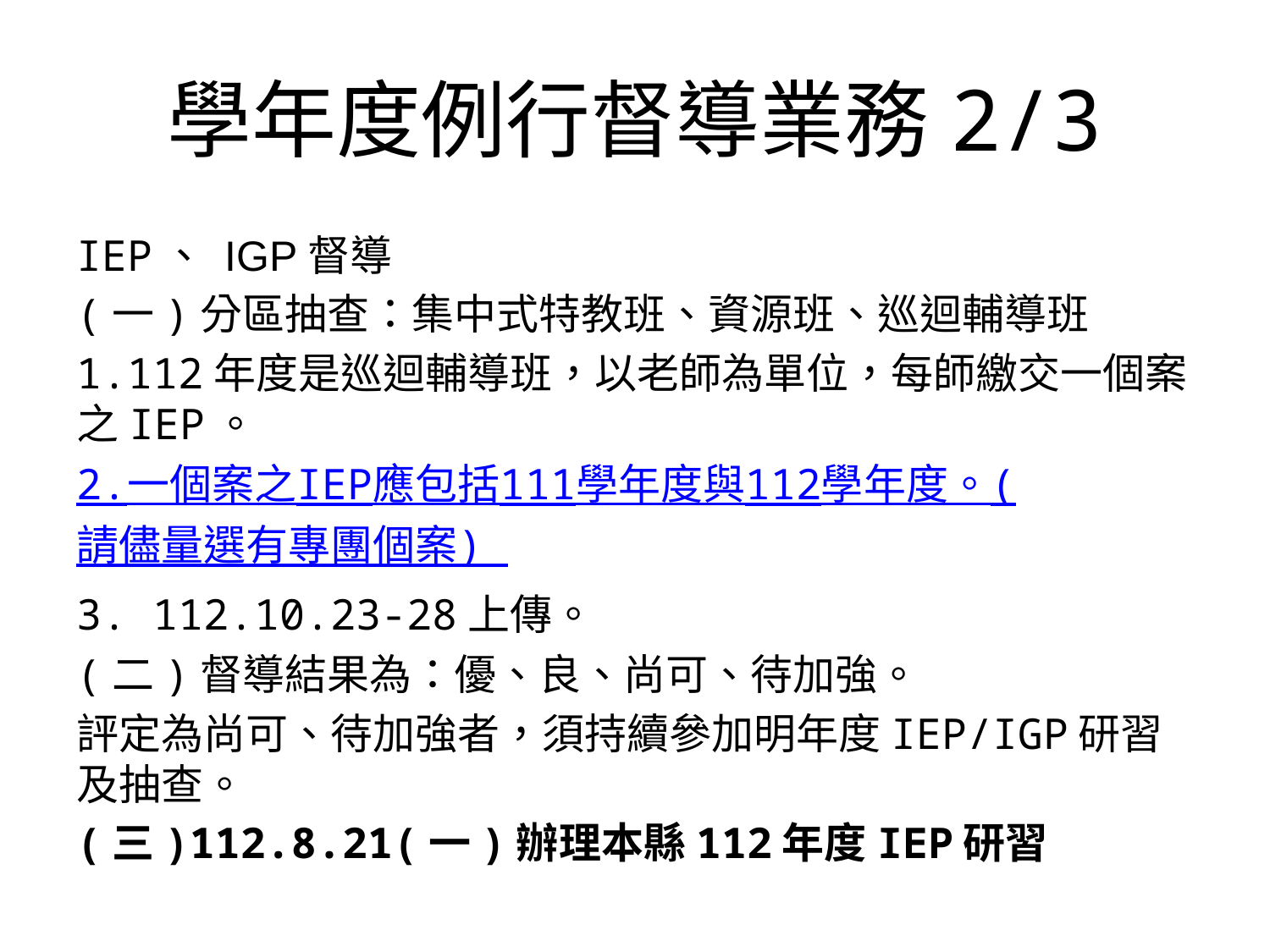

# 學年度例行督導業務2/3
IEP、 IGP督導
(一)分區抽查：集中式特教班、資源班、巡迴輔導班
1.112年度是巡迴輔導班，以老師為單位，每師繳交一個案之IEP。
2.一個案之IEP應包括111學年度與112學年度。(請儘量選有專團個案)
3. 112.10.23-28上傳。
(二)督導結果為：優、良、尚可、待加強。
評定為尚可、待加強者，須持續參加明年度IEP/IGP研習及抽查。
(三)112.8.21(一)辦理本縣112年度IEP研習